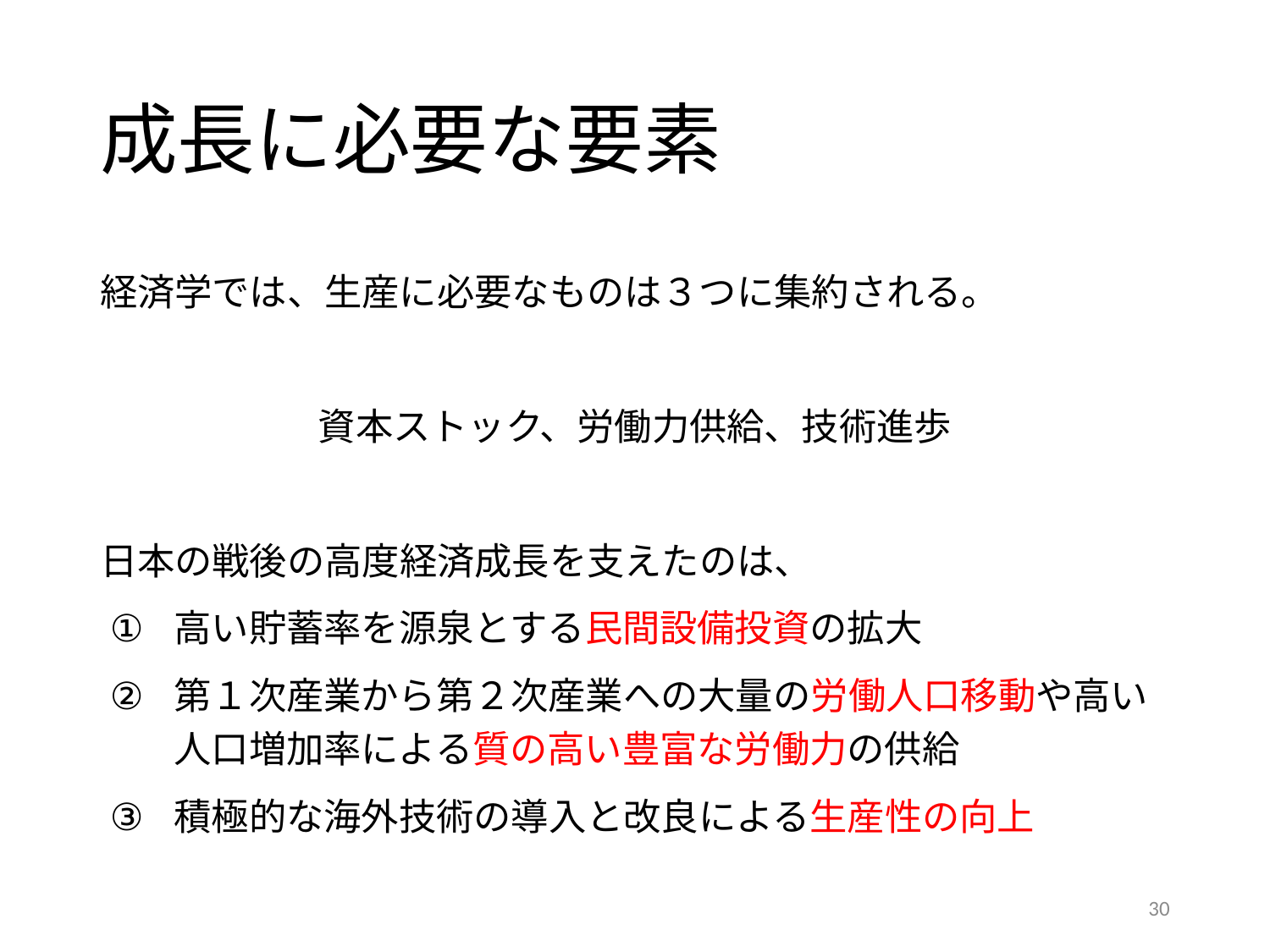

# 成長に必要な要素
経済学では、生産に必要なものは３つに集約される。

資本ストック、労働力供給、技術進歩

日本の戦後の高度経済成長を支えたのは、
高い貯蓄率を源泉とする民間設備投資の拡大
第１次産業から第２次産業への大量の労働人口移動や高い人口増加率による質の高い豊富な労働力の供給
積極的な海外技術の導入と改良による生産性の向上
30